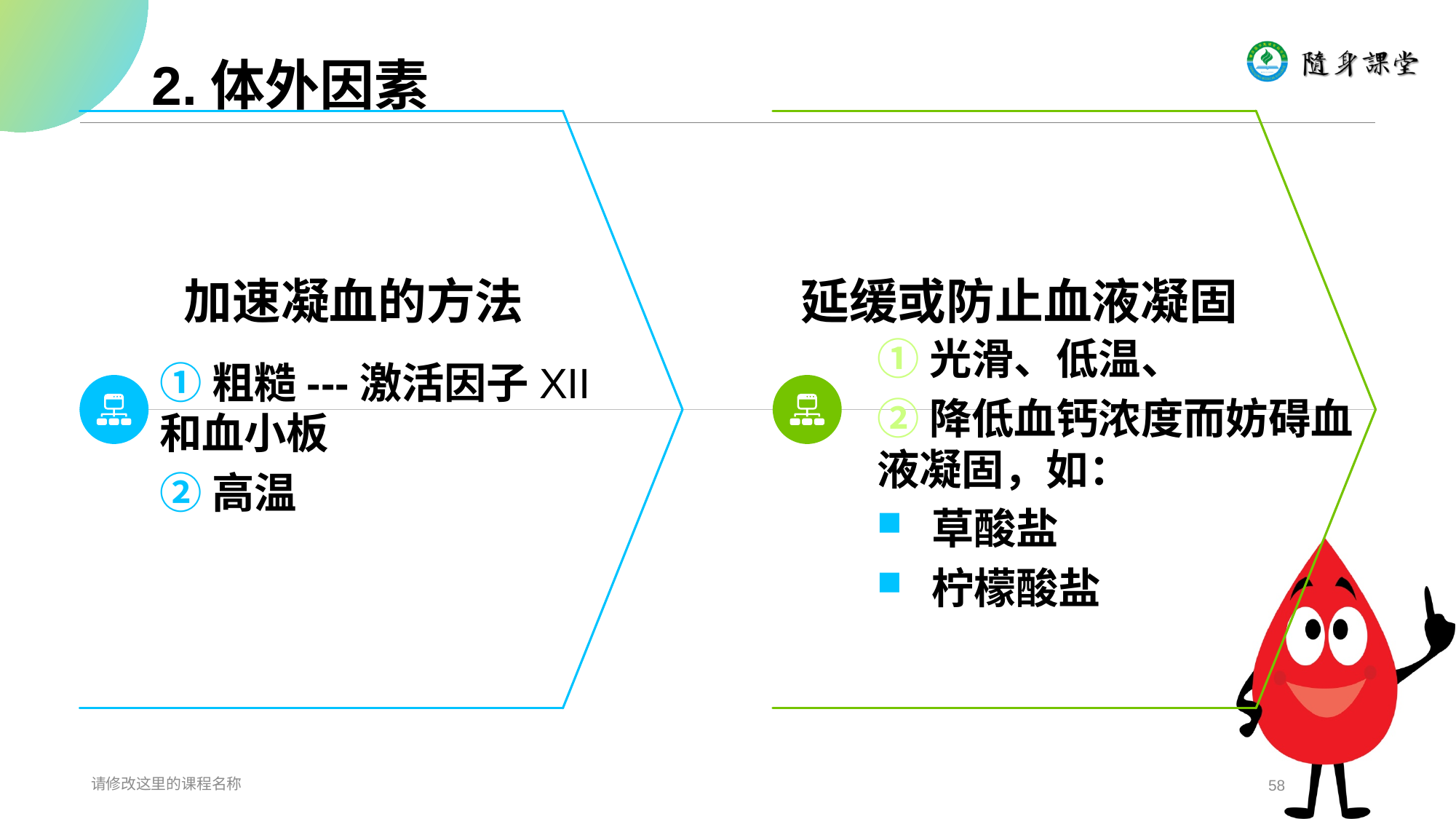

# 2.体外因素
加速凝血的方法
①粗糙---激活因子XII和血小板
②高温
延缓或防止血液凝固
①光滑、低温、
②降低血钙浓度而妨碍血液凝固，如：
草酸盐
柠檬酸盐

请修改这里的课程名称
58